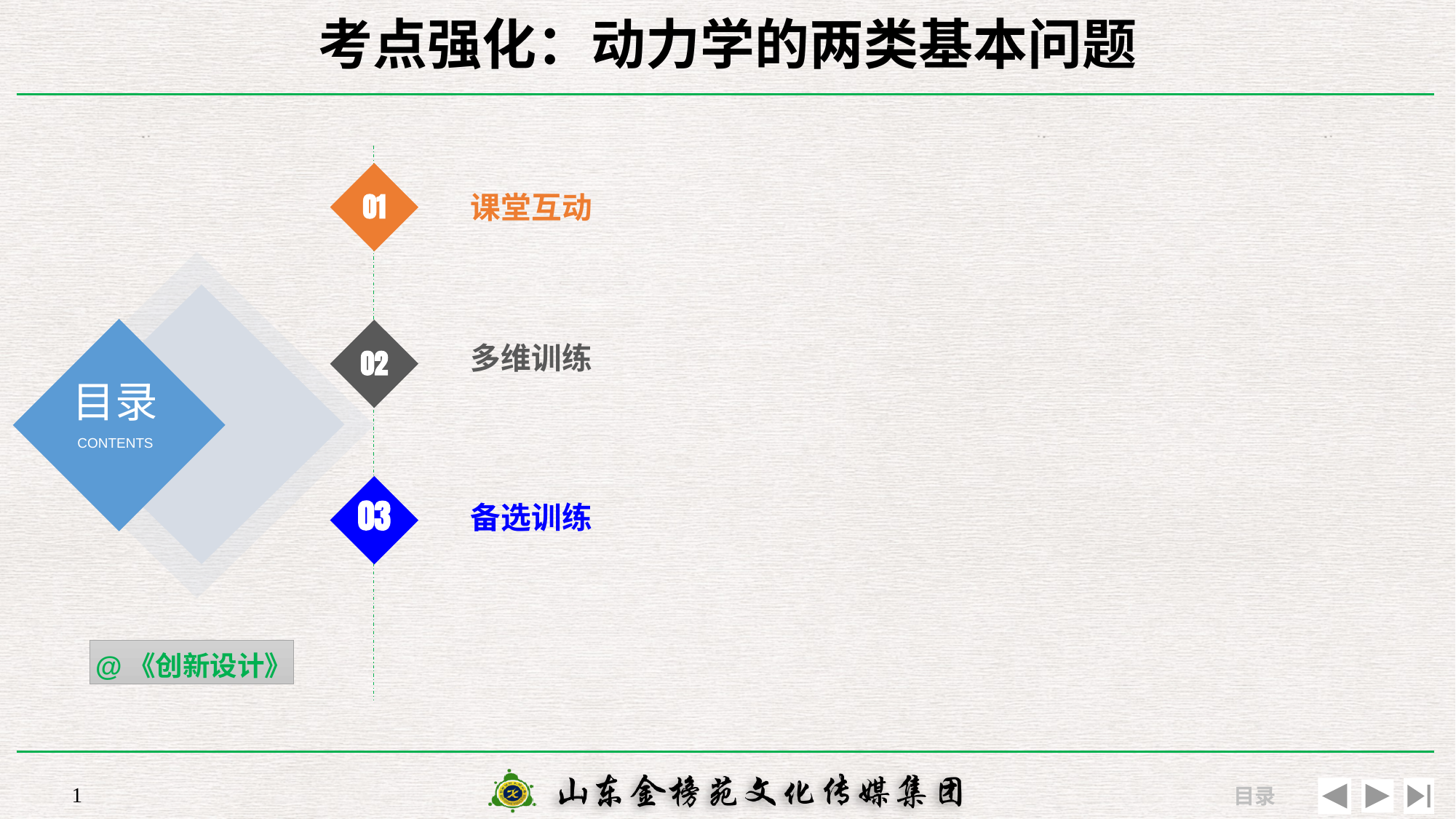

# 考点强化：动力学的两类基本问题
课堂互动

01

多维训练
02

备选训练
03